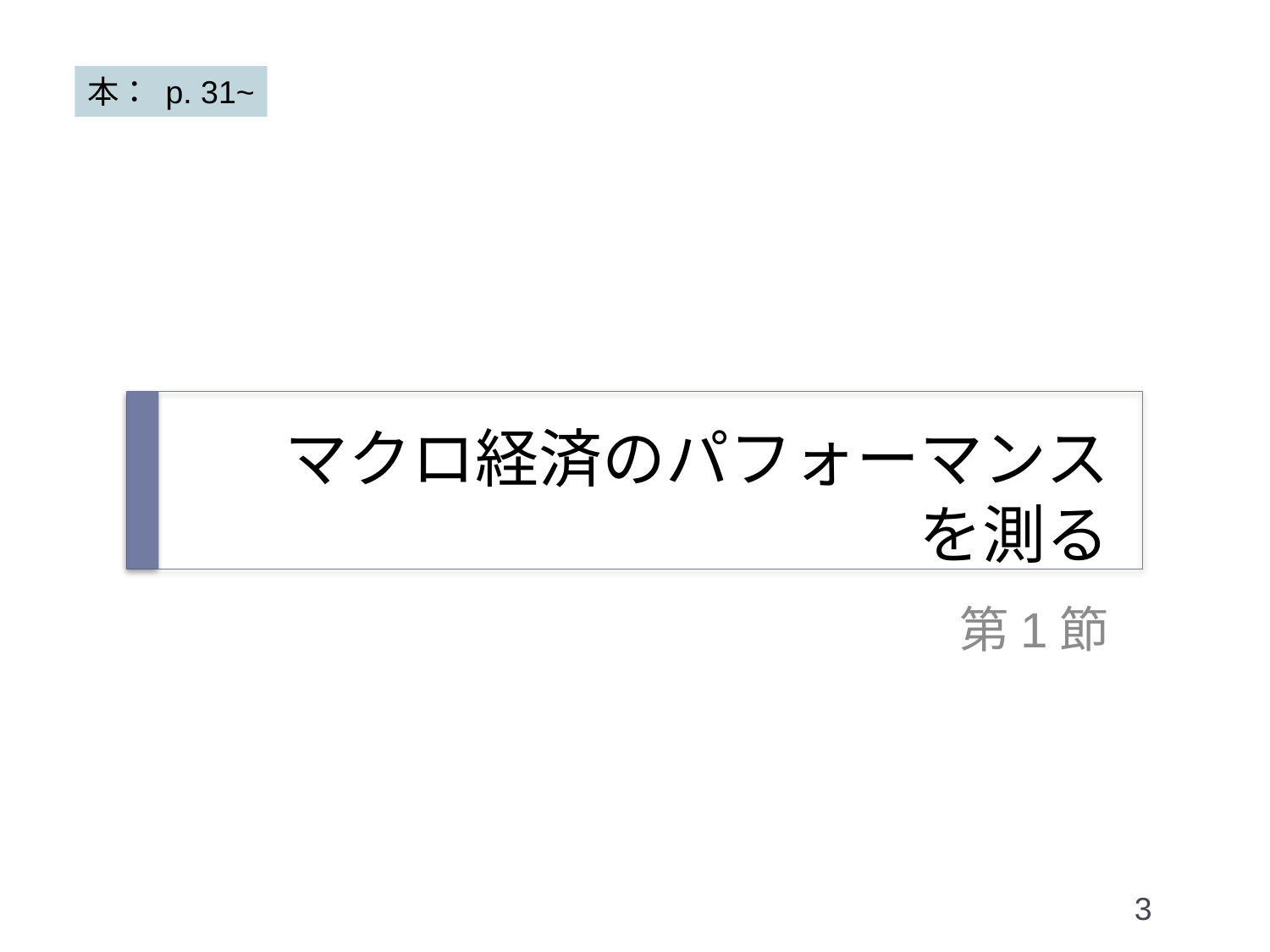

本： p. 31~
# マクロ経済のパフォーマンス を測る
第1節
3